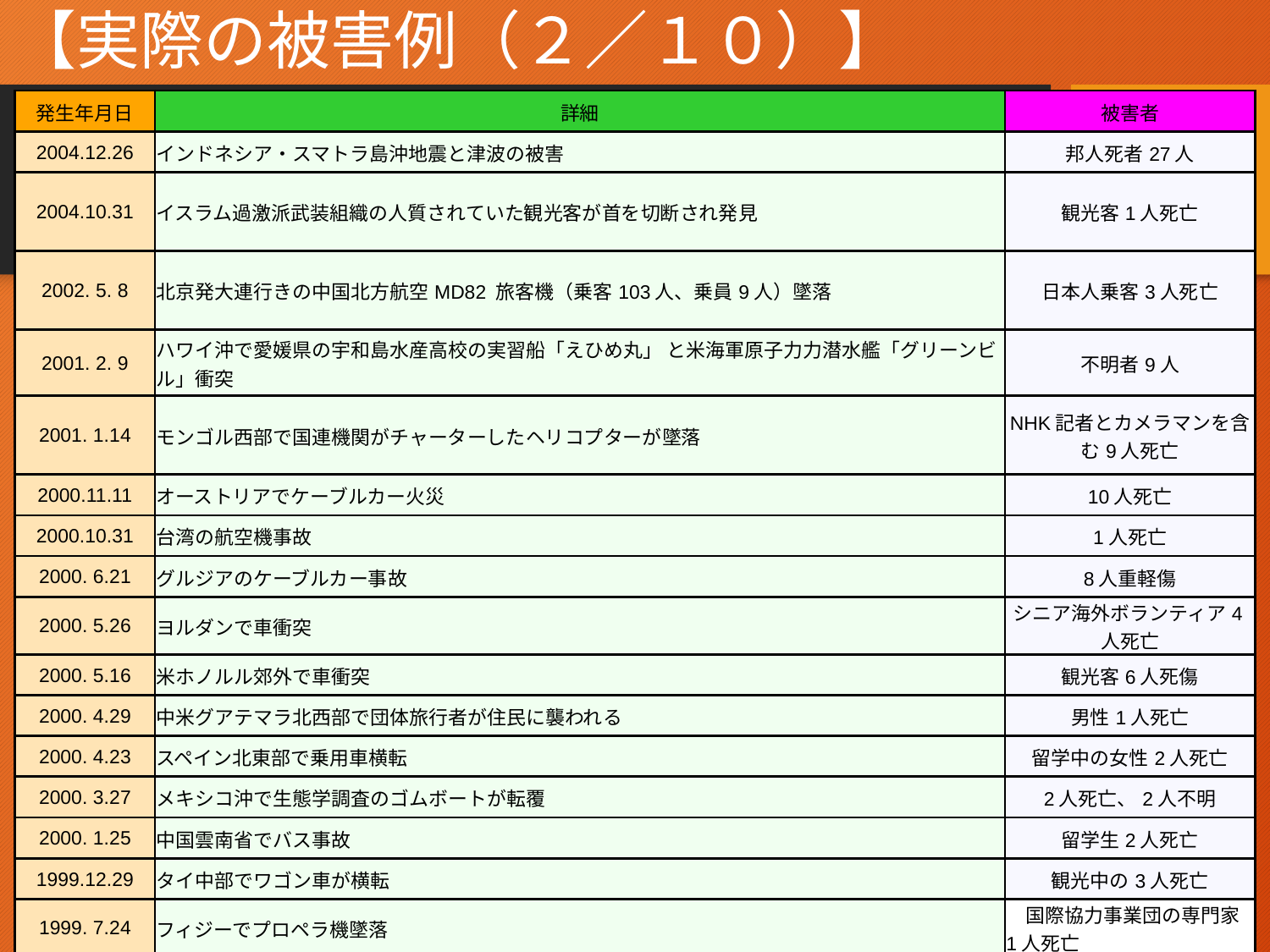

# 【実際の被害例（２／１０）】
| 発生年月日 | 詳細 | 被害者 |
| --- | --- | --- |
| 2004.12.26 | インドネシア・スマトラ島沖地震と津波の被害 | 邦人死者27人 |
| 2004.10.31 | イスラム過激派武装組織の人質されていた観光客が首を切断され発見 | 観光客1人死亡 |
| 2002. 5. 8 | 北京発大連行きの中国北方航空MD82 旅客機（乗客103人、乗員9人）墜落 | 日本人乗客3人死亡 |
| 2001. 2. 9 | ハワイ沖で愛媛県の宇和島水産高校の実習船「えひめ丸」 と米海軍原子力力潜水艦「グリーンビル」衝突 | 不明者9人 |
| 2001. 1.14 | モンゴル西部で国連機関がチャーターしたヘリコプターが墜落 | NHK記者とカメラマンを含む9人死亡 |
| 2000.11.11 | オーストリアでケーブルカー火災 | 10人死亡 |
| 2000.10.31 | 台湾の航空機事故 | 1人死亡 |
| 2000. 6.21 | グルジアのケーブルカー事故 | 8人重軽傷 |
| 2000. 5.26 | ヨルダンで車衝突 | シニア海外ボランティア4人死亡 |
| 2000. 5.16 | 米ホノルル郊外で車衝突 | 観光客6人死傷 |
| 2000. 4.29 | 中米グアテマラ北西部で団体旅行者が住民に襲われる | 男性1人死亡 |
| 2000. 4.23 | スペイン北東部で乗用車横転 | 留学中の女性2人死亡 |
| 2000. 3.27 | メキシコ沖で生態学調査のゴムボートが転覆 | 2人死亡、2人不明 |
| 2000. 1.25 | 中国雲南省でバス事故 | 留学生2人死亡 |
| 1999.12.29 | タイ中部でワゴン車が横転 | 観光中の3人死亡 |
| 1999. 7.24 | フィジーでプロペラ機墜落 | 国際協力事業団の専門家1人死亡 |
11